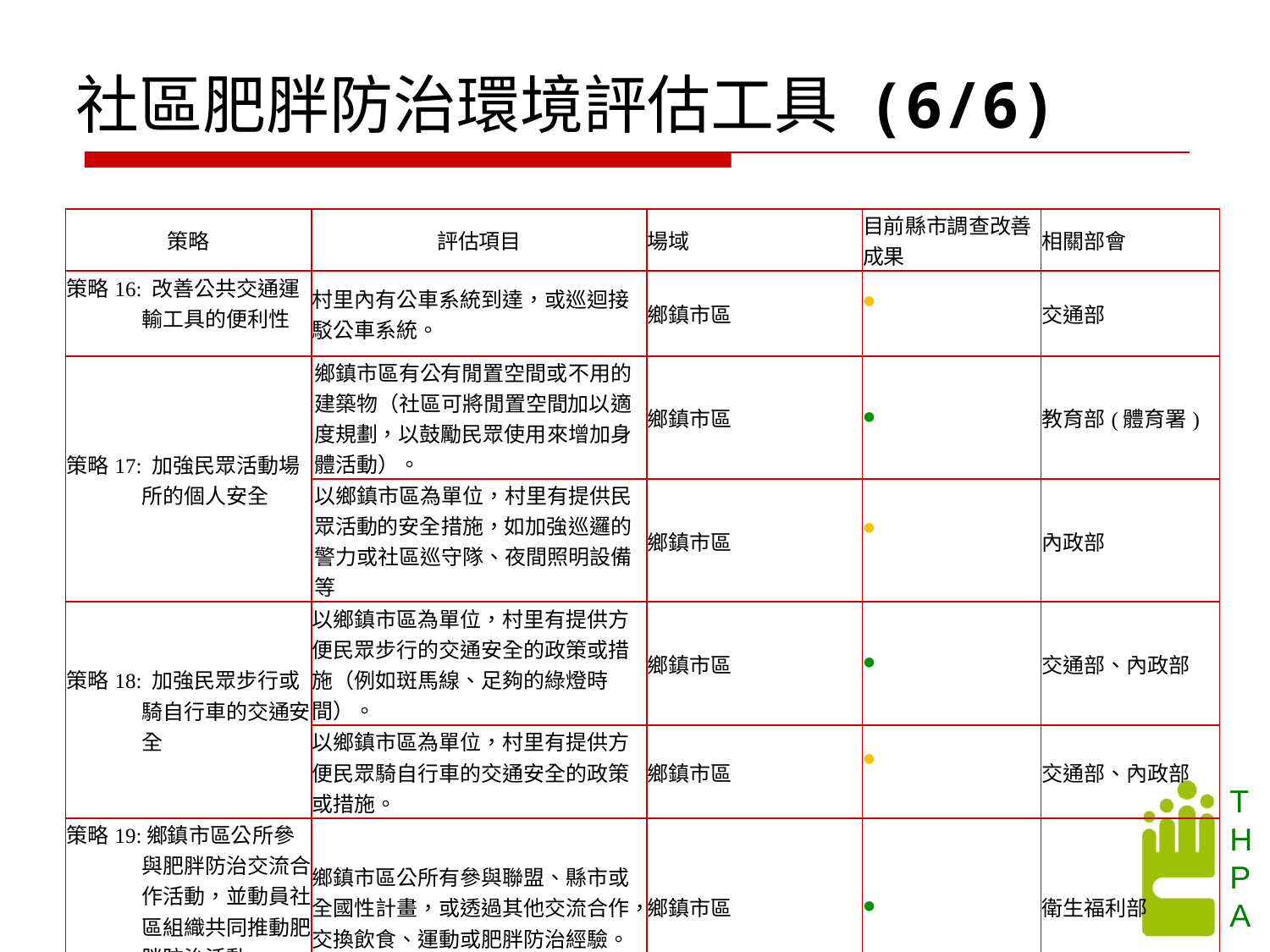

社區肥胖防治環境評估工具 (6/6)
| 策略 | 評估項目 | 場域 | 目前縣市調查改善成果 | 相關部會 |
| --- | --- | --- | --- | --- |
| 策略16: 改善公共交通運輸工具的便利性 | 村里內有公車系統到達，或巡迴接駁公車系統。 | 鄉鎮市區 | ● | 交通部 |
| 策略17: 加強民眾活動場所的個人安全 | 鄉鎮市區有公有閒置空間或不用的建築物（社區可將閒置空間加以適度規劃，以鼓勵民眾使用來增加身體活動）。 | 鄉鎮市區 | ● | 教育部(體育署) |
|  | 以鄉鎮市區為單位，村里有提供民眾活動的安全措施，如加強巡邏的警力或社區巡守隊、夜間照明設備等 | 鄉鎮市區 | ● | 內政部 |
| 策略18: 加強民眾步行或騎自行車的交通安全 | 以鄉鎮市區為單位，村里有提供方便民眾步行的交通安全的政策或措施（例如斑馬線、足夠的綠燈時間）。 | 鄉鎮市區 | ● | 交通部、內政部 |
|  | 以鄉鎮市區為單位，村里有提供方便民眾騎自行車的交通安全的政策或措施。 | 鄉鎮市區 | ● | 交通部、內政部 |
| 策略19:鄉鎮市區公所參與肥胖防治交流合作活動，並動員社區組織共同推動肥胖防治活動 | 鄉鎮市區公所有參與聯盟、縣市或全國性計畫，或透過其他交流合作，交換飲食、運動或肥胖防治經驗。 | 鄉鎮市區 | ● | 衛生福利部 |